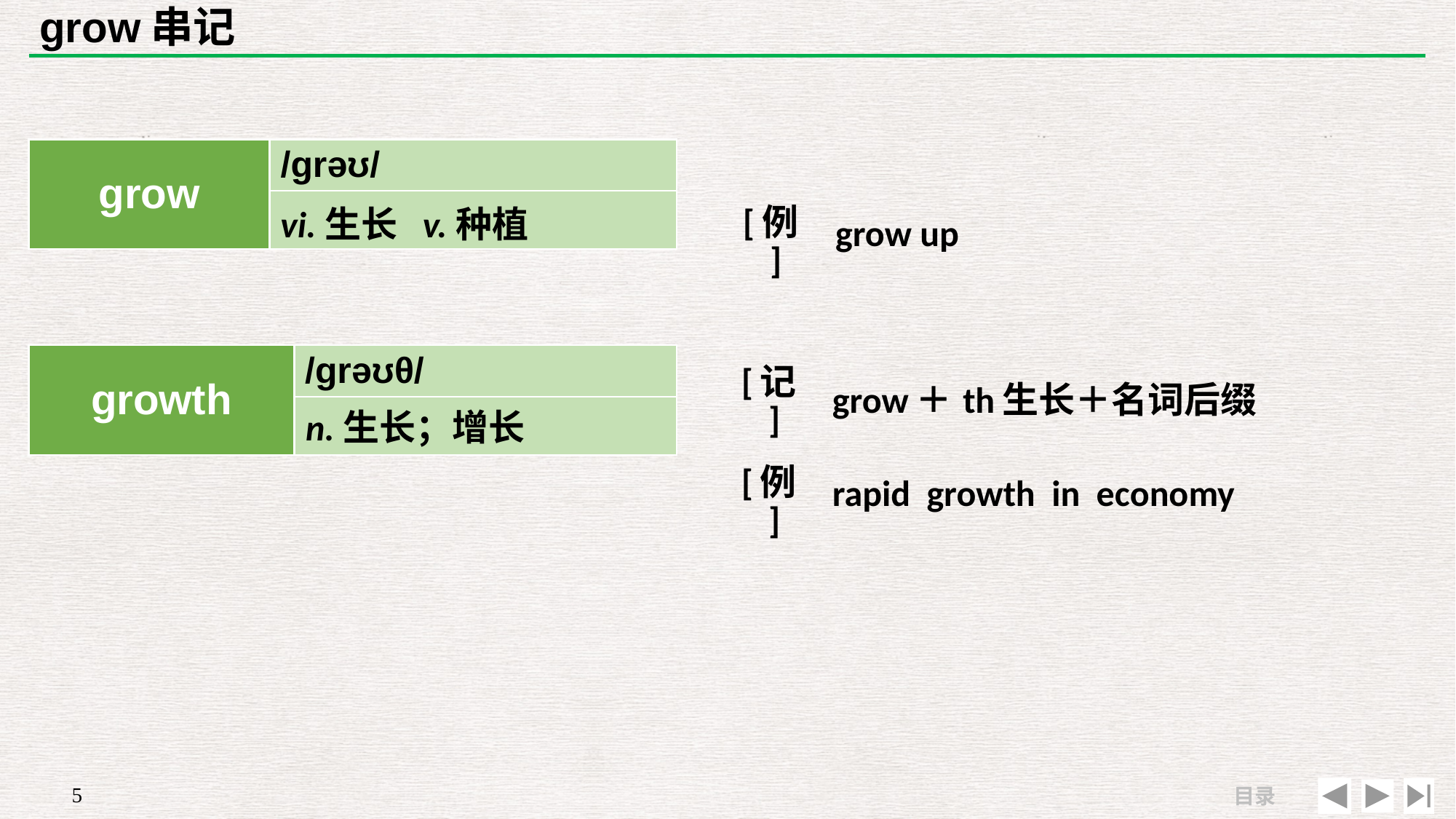

# grow串记

| grow | /ɡrəʊ/ |
| --- | --- |
|  |  |
|  |  |
| --- | --- |
| [例] | grow up |
vi.生长  v.种植
| growth | /ɡrəʊθ/ |
| --- | --- |
|  |  |
| [记] | grow＋th生长＋名词后缀 |
| --- | --- |
| [例] | rapid growth in economy |
n.生长；增长